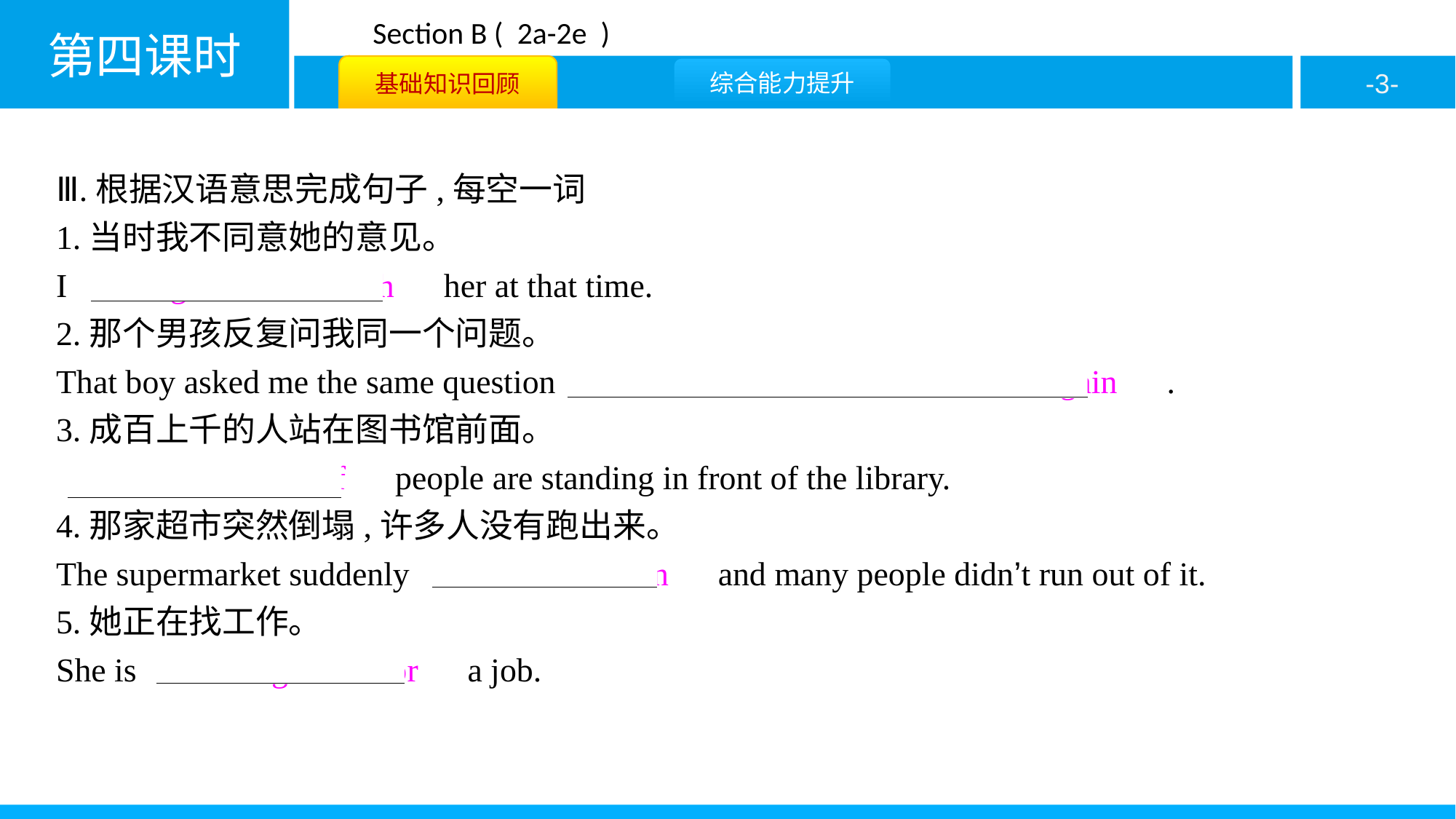

Ⅲ.根据汉语意思完成句子,每空一词
1.当时我不同意她的意见。
I　disagreed　 　with　her at that time.
2.那个男孩反复问我同一个问题。
That boy asked me the same question　over　 　and　 　over　 　again　.
3.成百上千的人站在图书馆前面。
　Hundreds　 　of　people are standing in front of the library.
4.那家超市突然倒塌,许多人没有跑出来。
The supermarket suddenly　fell　 　down　and many people didn’t run out of it.
5.她正在找工作。
She is　looking　 　for　a job.